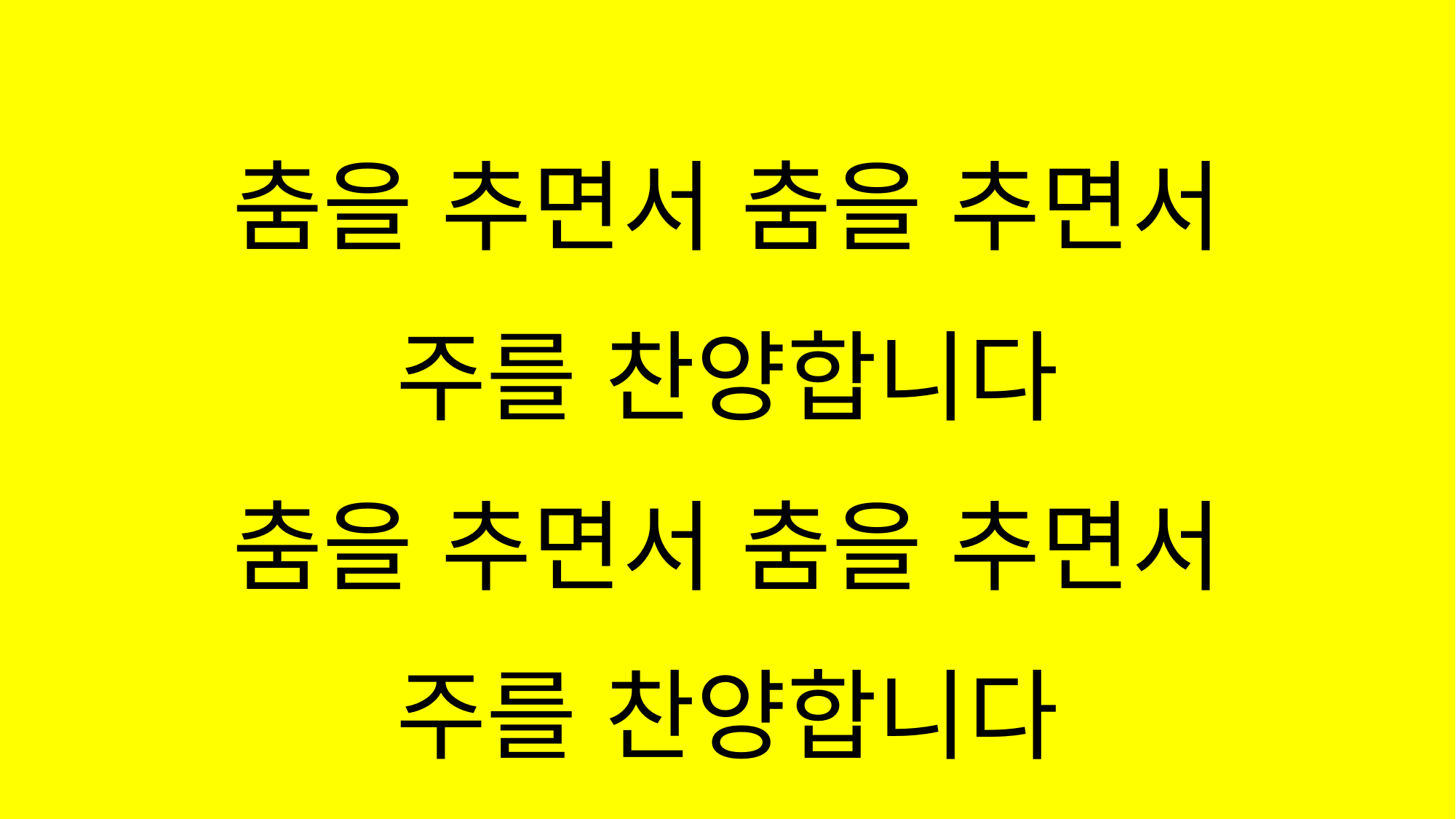

#
춤을 추면서 춤을 추면서

주를 찬양합니다

춤을 추면서 춤을 추면서

주를 찬양합니다